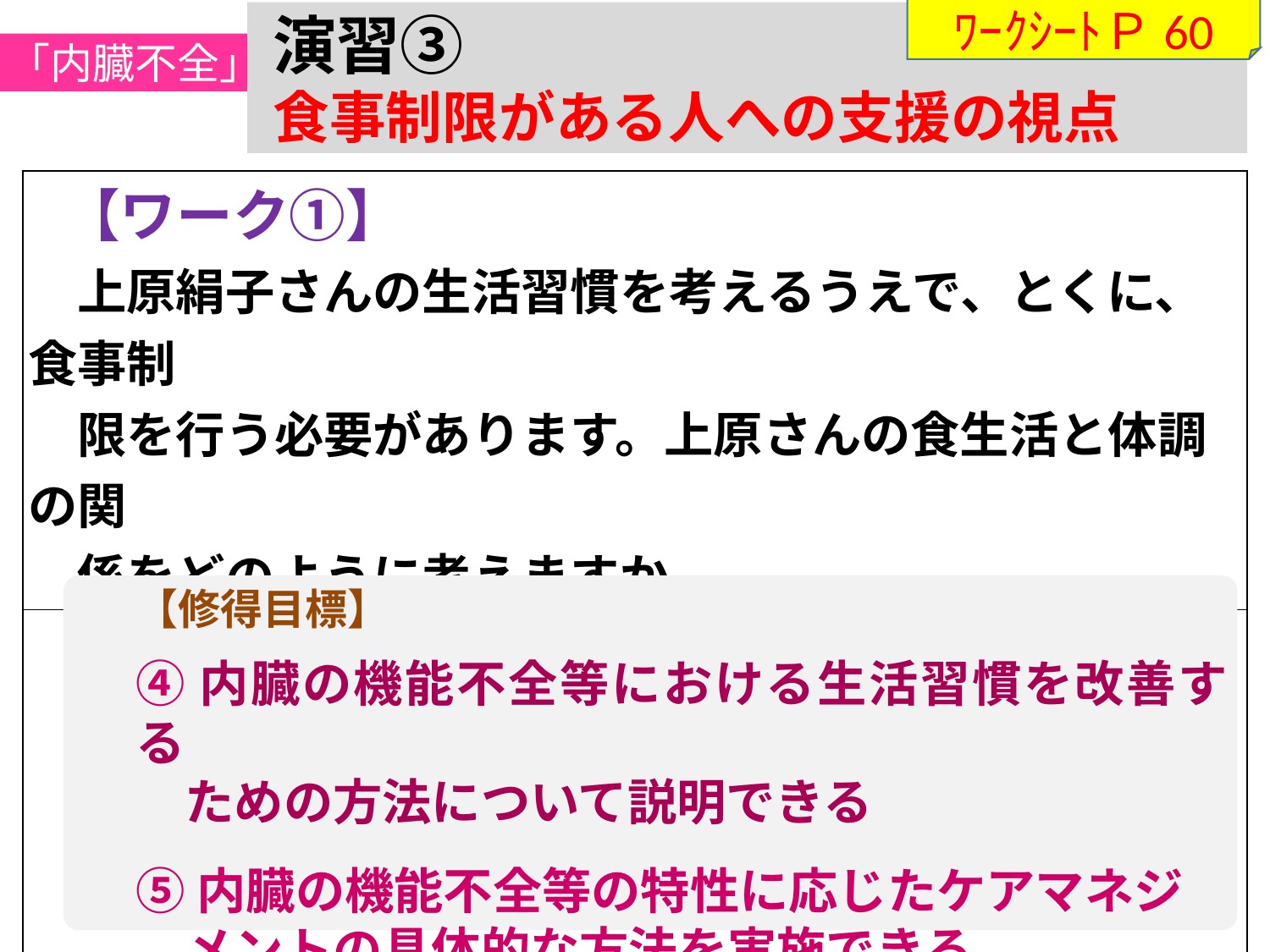

「内臓不全」
ﾜｰｸｼｰﾄＰ60
演習➂
食事制限がある人への支援の視点
| 【ワーク①】 　上原絹子さんの生活習慣を考えるうえで、とくに、食事制 　限を行う必要があります。上原さんの食生活と体調の関 　係をどのように考えますか。 |
| --- |
| 個人ワーク（３分） |
【修得目標】

④内臓の機能不全等における生活習慣を改善する
　ための方法について説明できる

⑤内臓の機能不全等の特性に応じたケアマネジ
　メントの具体的な方法を実施できる